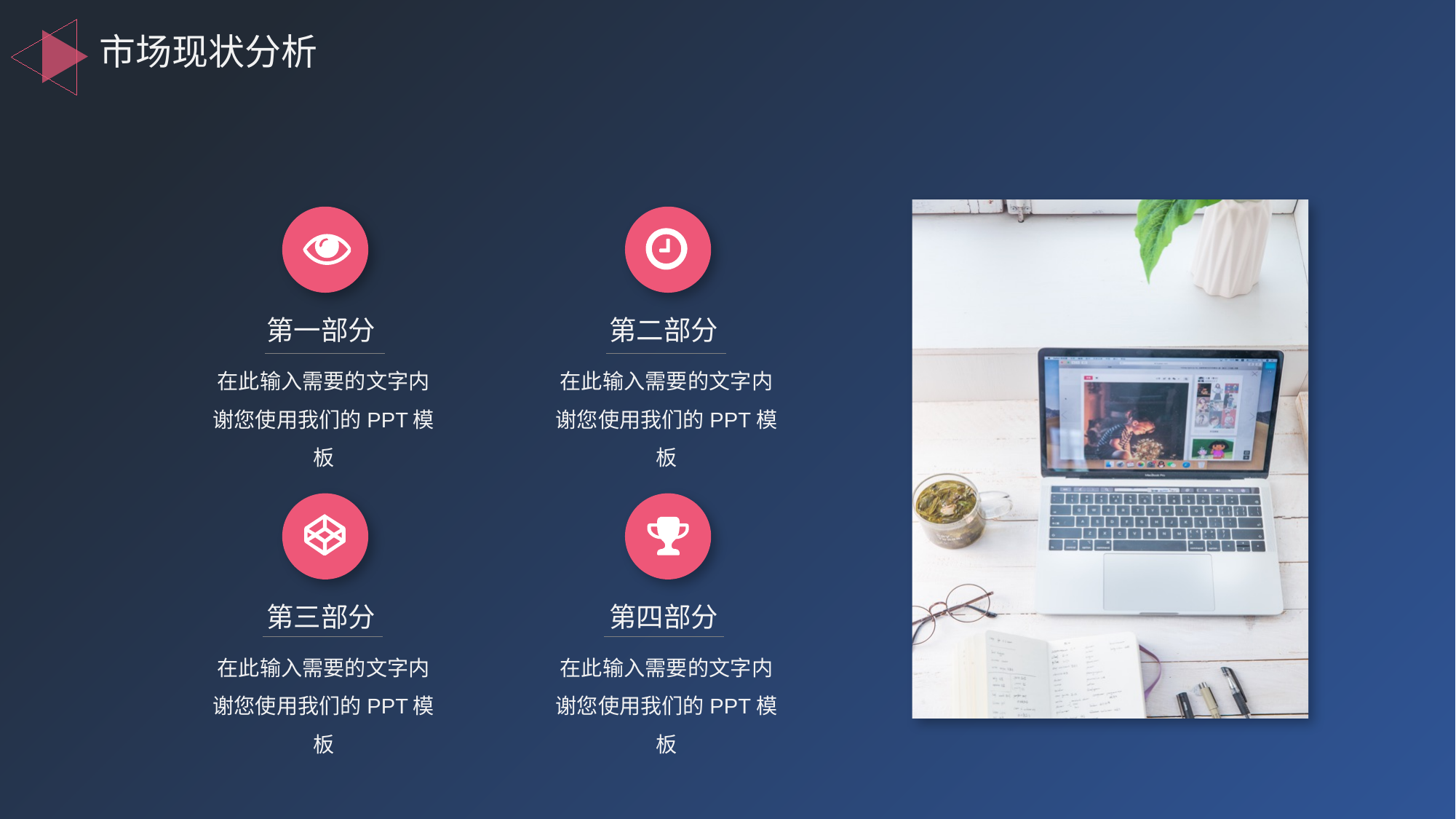

市场现状分析

第一部分
第二部分
在此输入需要的文字内谢您使用我们的PPT模板
在此输入需要的文字内谢您使用我们的PPT模板

第三部分
第四部分
在此输入需要的文字内谢您使用我们的PPT模板
在此输入需要的文字内谢您使用我们的PPT模板